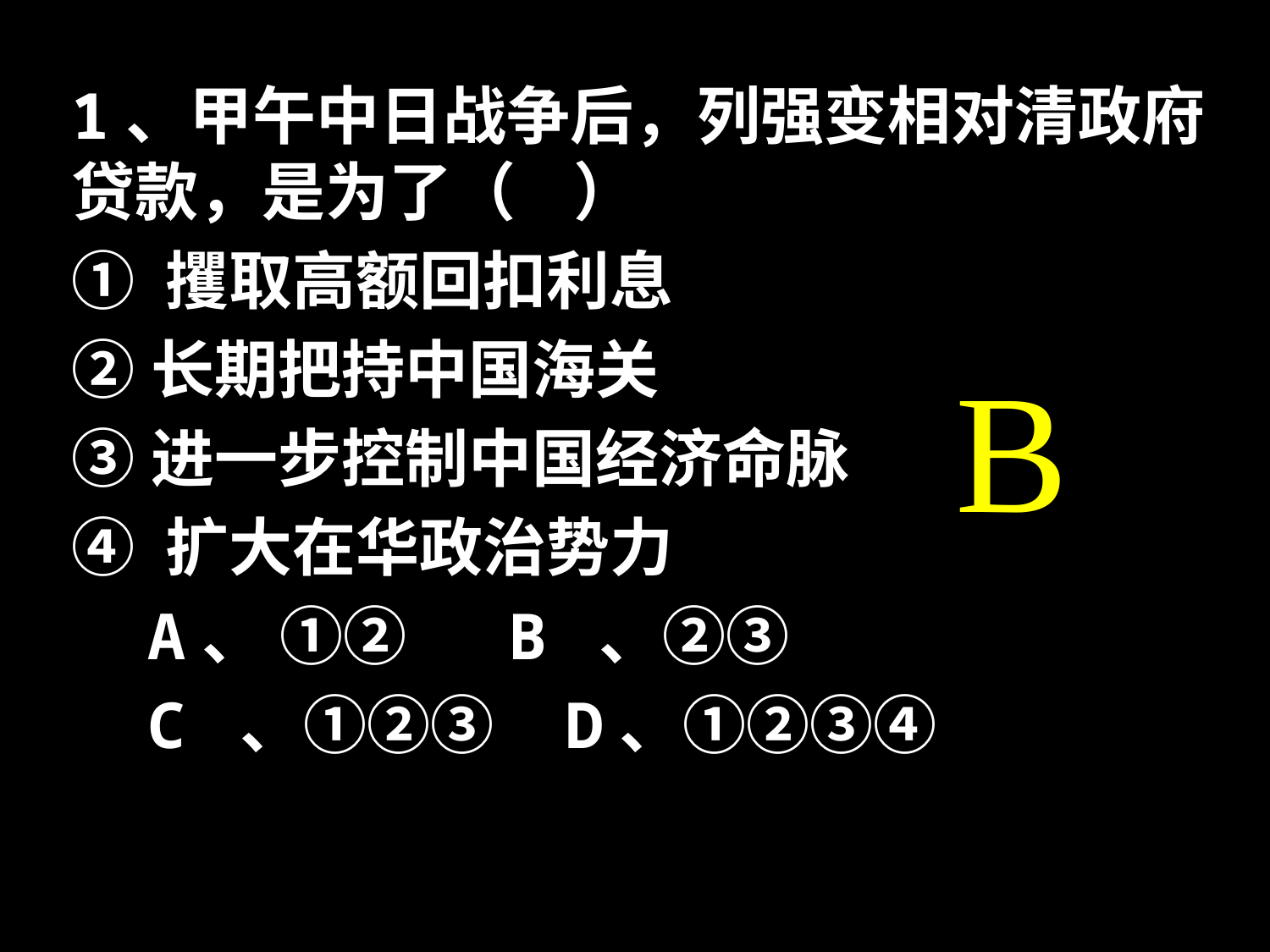

1、甲午中日战争后，列强变相对清政府贷款，是为了（    ）
① 攫取高额回扣利息
②长期把持中国海关
③进一步控制中国经济命脉
④ 扩大在华政治势力
  A、 ①②      B 、②③
  C 、①②③    D、①②③④
课堂练习

B